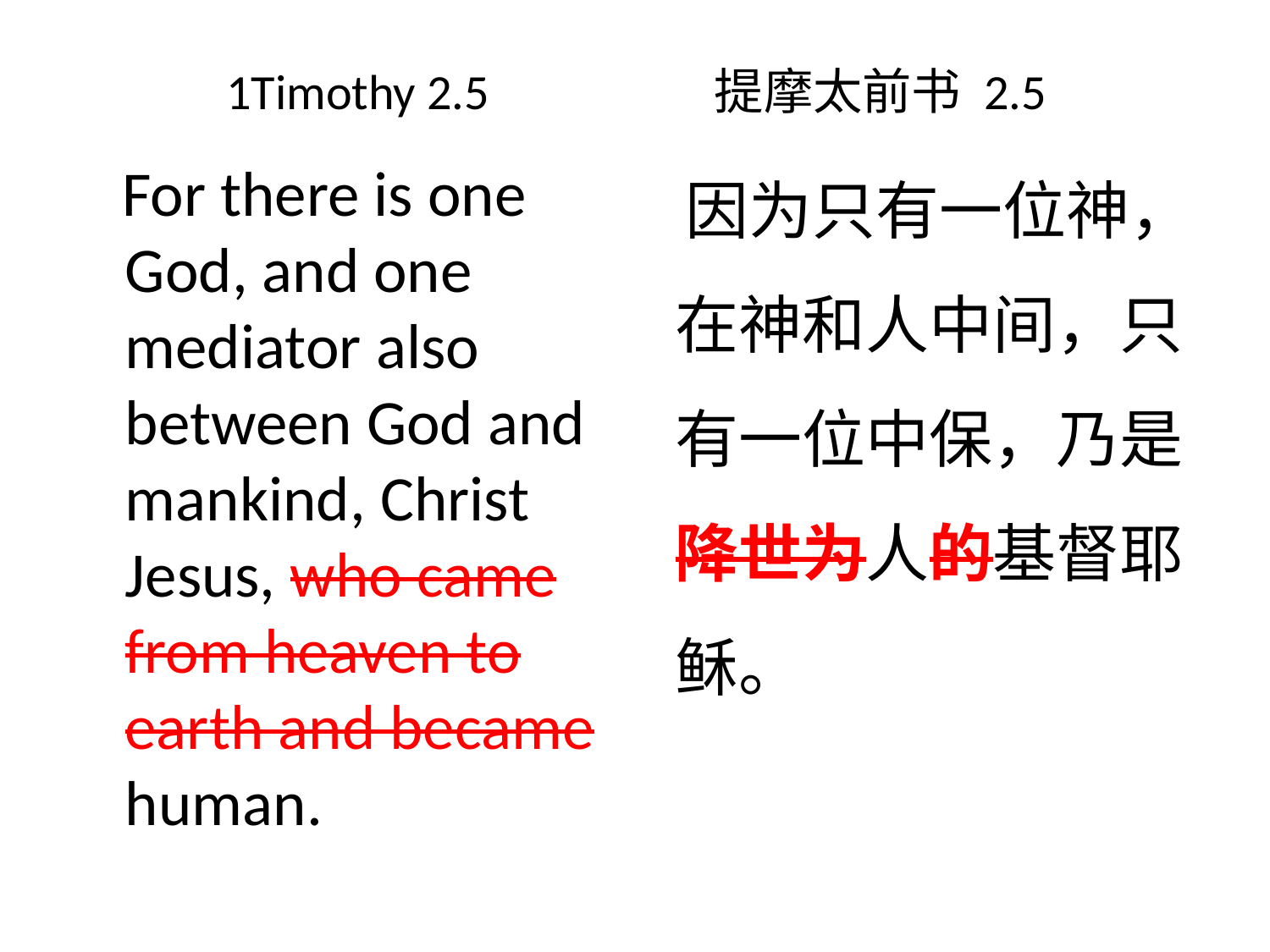

# 1Timothy 2.5                   提摩太前书 2.5
     因为只有一位神，在神和人中间，只有一位中保，乃是降世为人的基督耶稣。

    For there is one God, and one mediator also between God and mankind, Christ Jesus, who came from heaven to earth and became human.